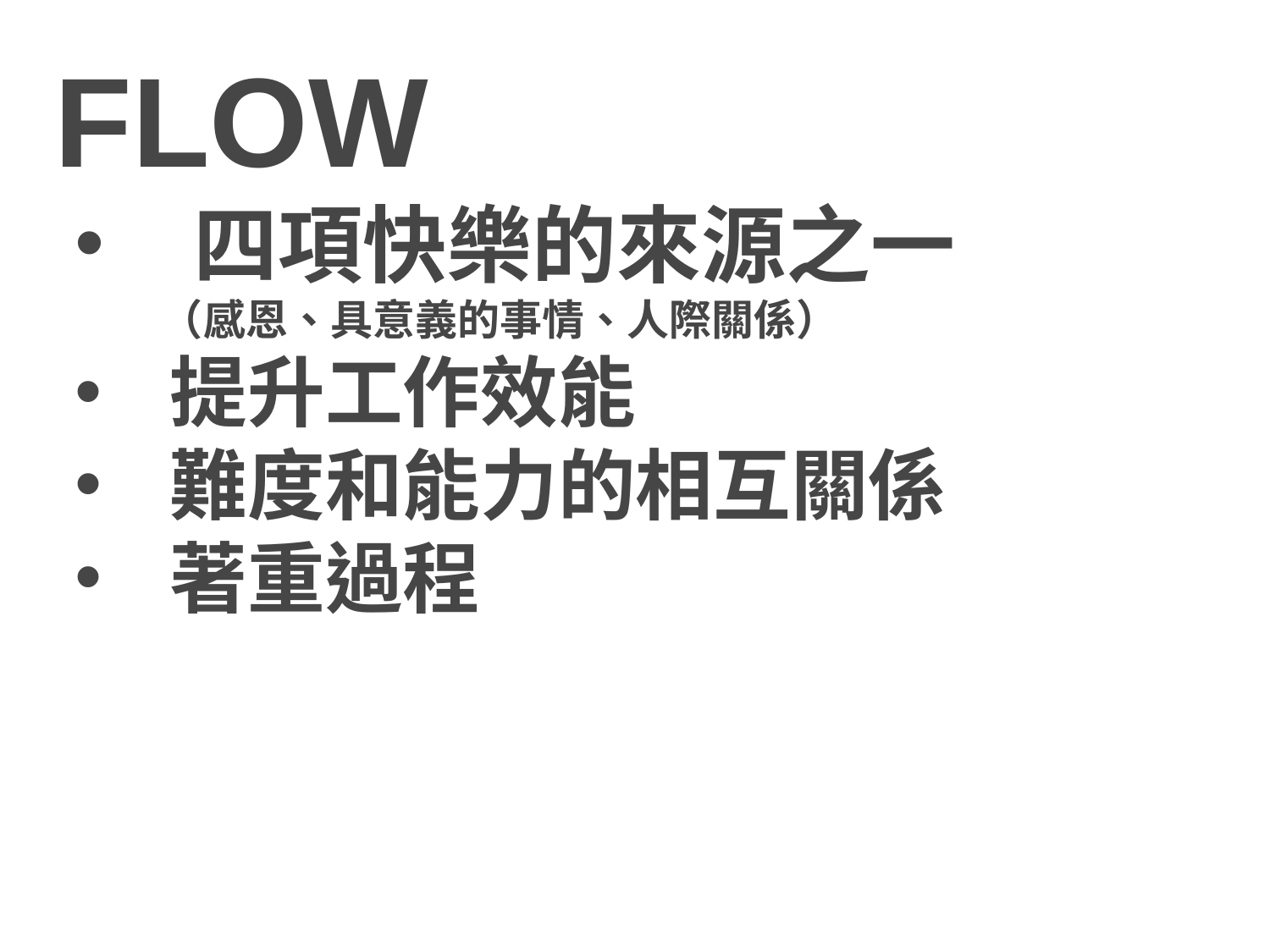

# FLOW

四項快樂的來源之一
        （感恩、具意義的事情、人際關係）
提升工作效能
難度和能力的相互關係
著重過程